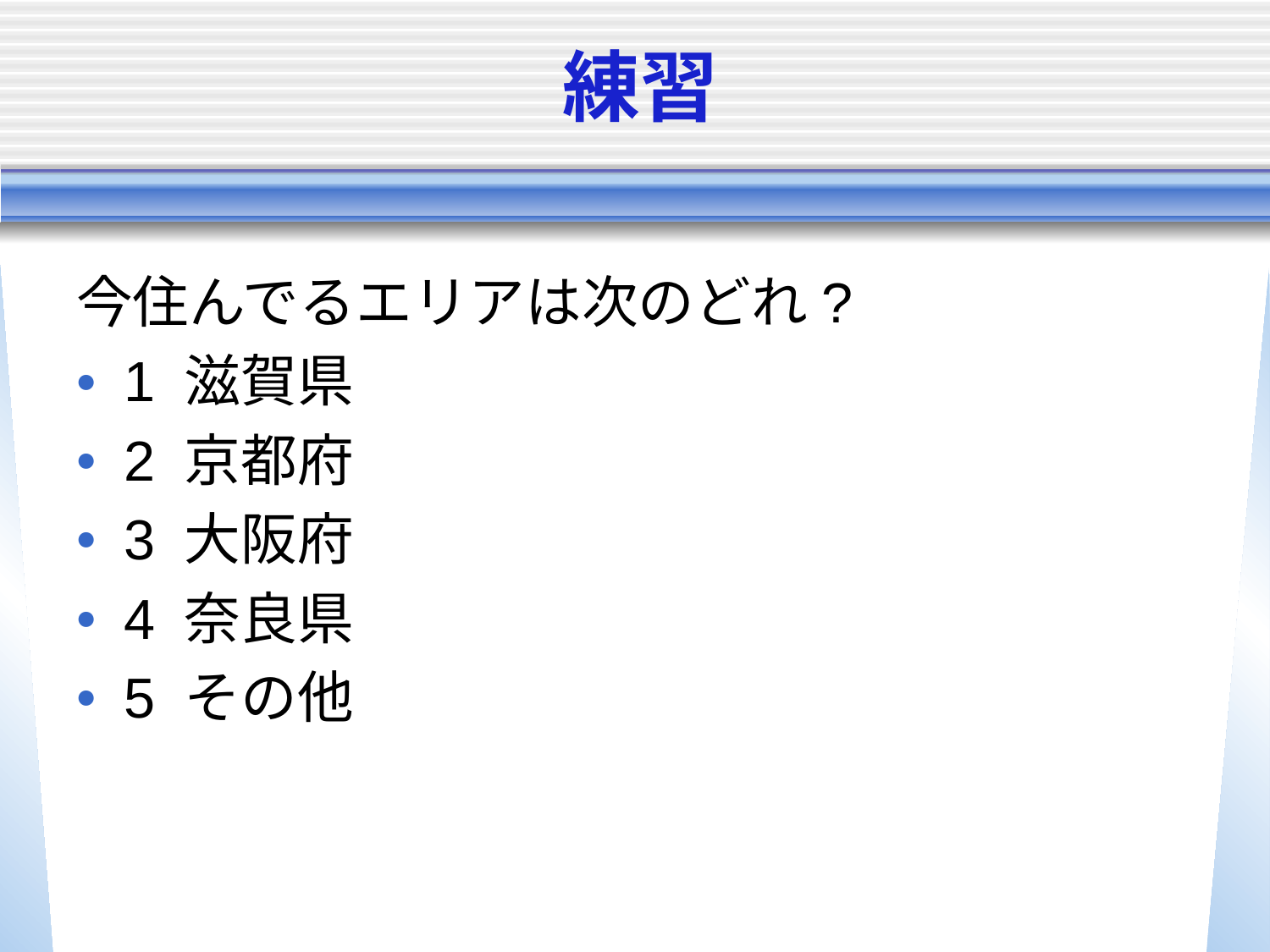

# 練習
今住んでるエリアは次のどれ?
1 滋賀県
2 京都府
3 大阪府
4 奈良県
5 その他